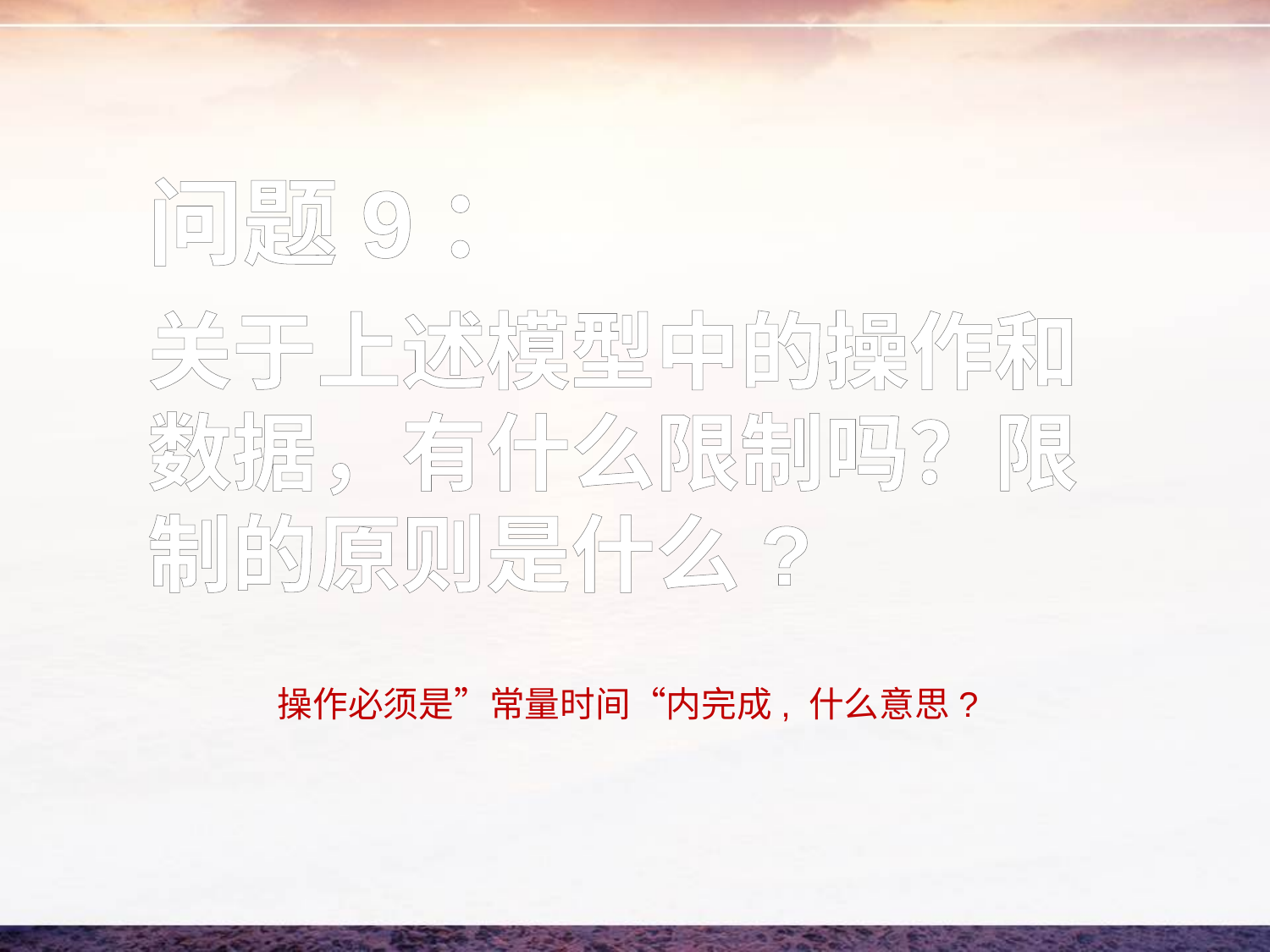

问题9：
关于上述模型中的操作和数据，有什么限制吗？限制的原则是什么?
操作必须是”常量时间“内完成, 什么意思?